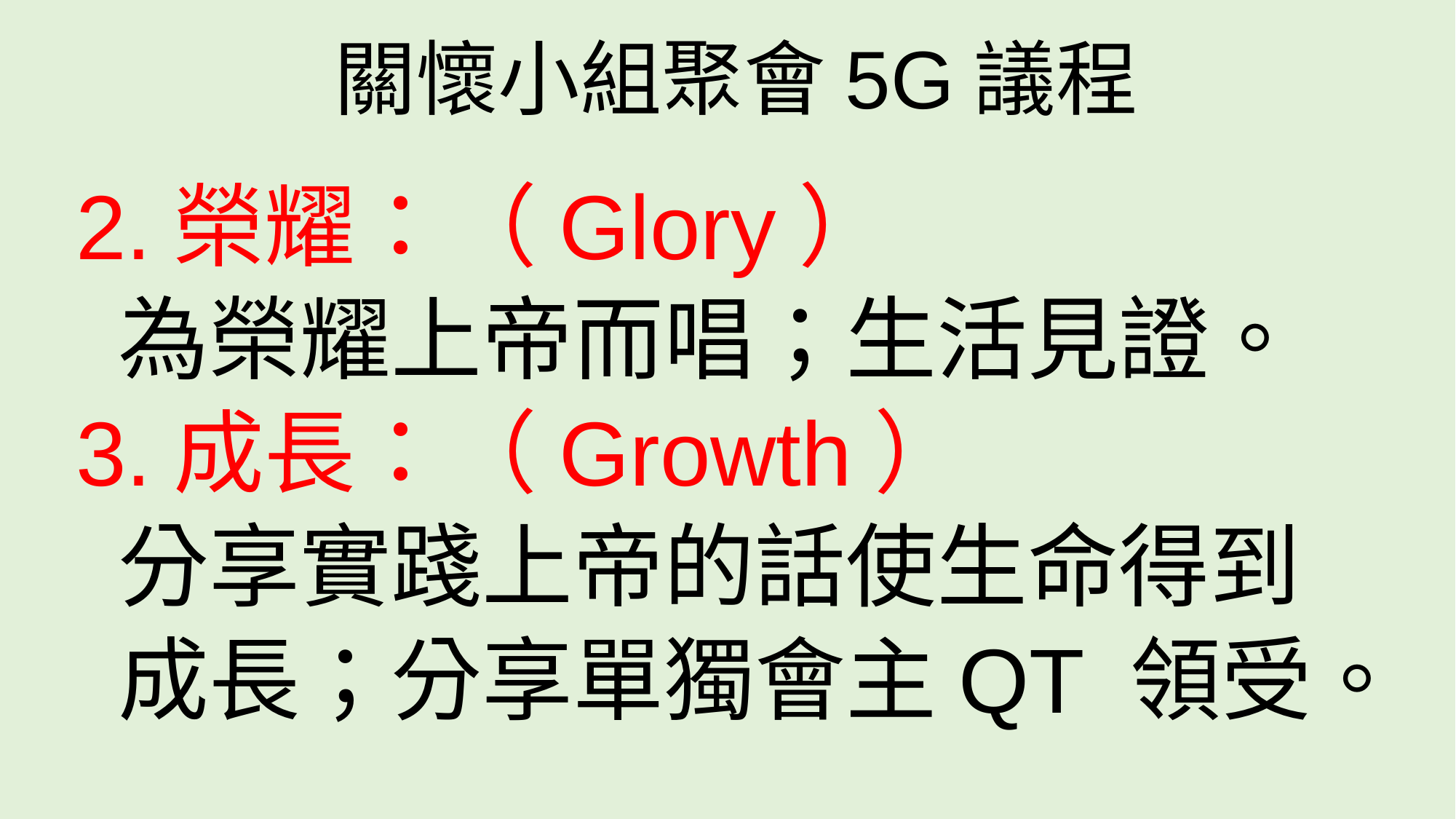

# 關懷小組聚會5G議程
2.榮耀：（Glory）
 為榮耀上帝而唱；生活見證。
3.成長：（Growth）
 分享實踐上帝的話使生命得到
 成長；分享單獨會主QT 領受。